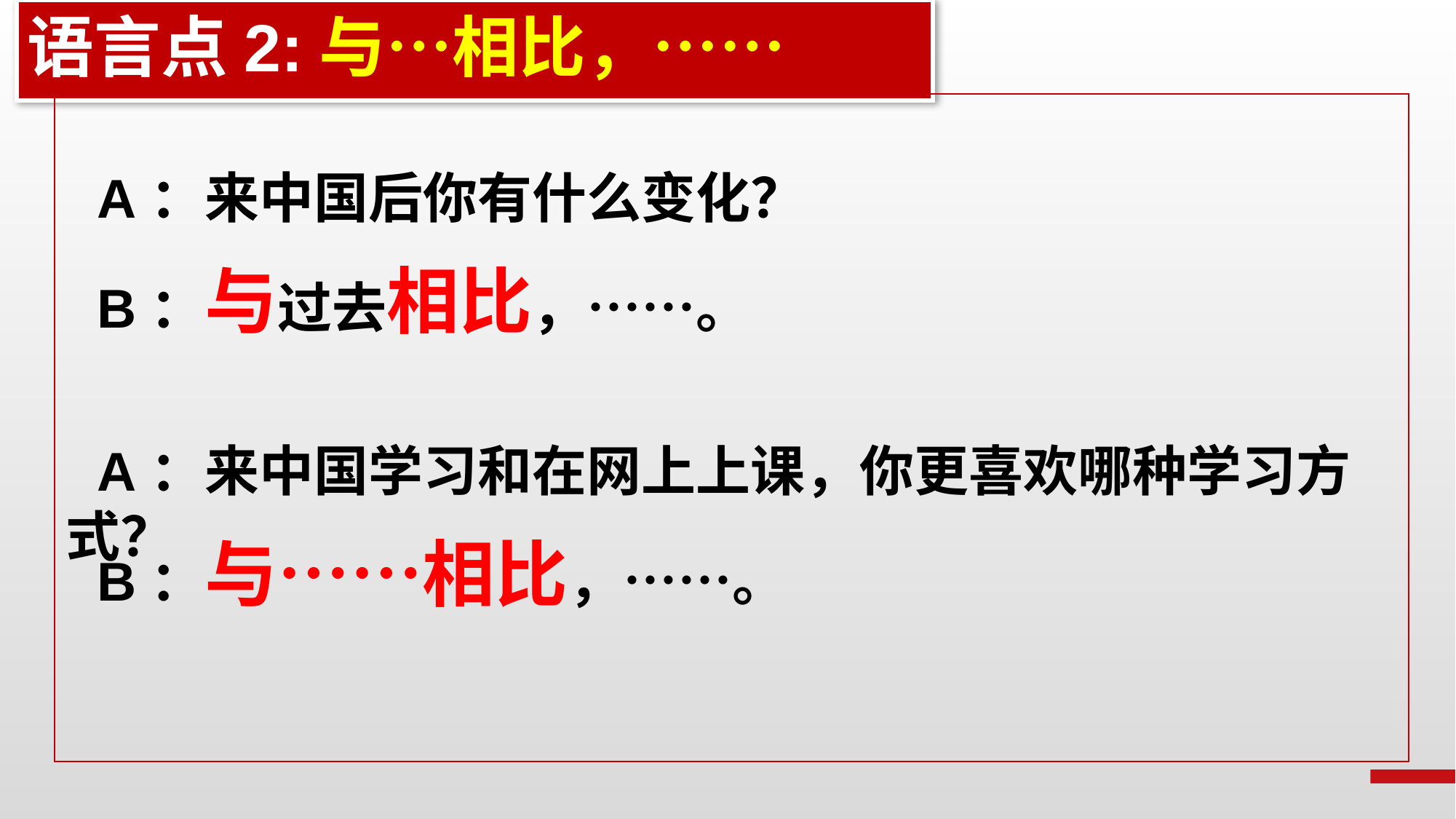

语言点2:与…相比，……

A：来中国后你有什么变化？
B：与过去相比，……。
A：来中国学习和在网上上课，你更喜欢哪种学习方式？
B：与……相比，……。